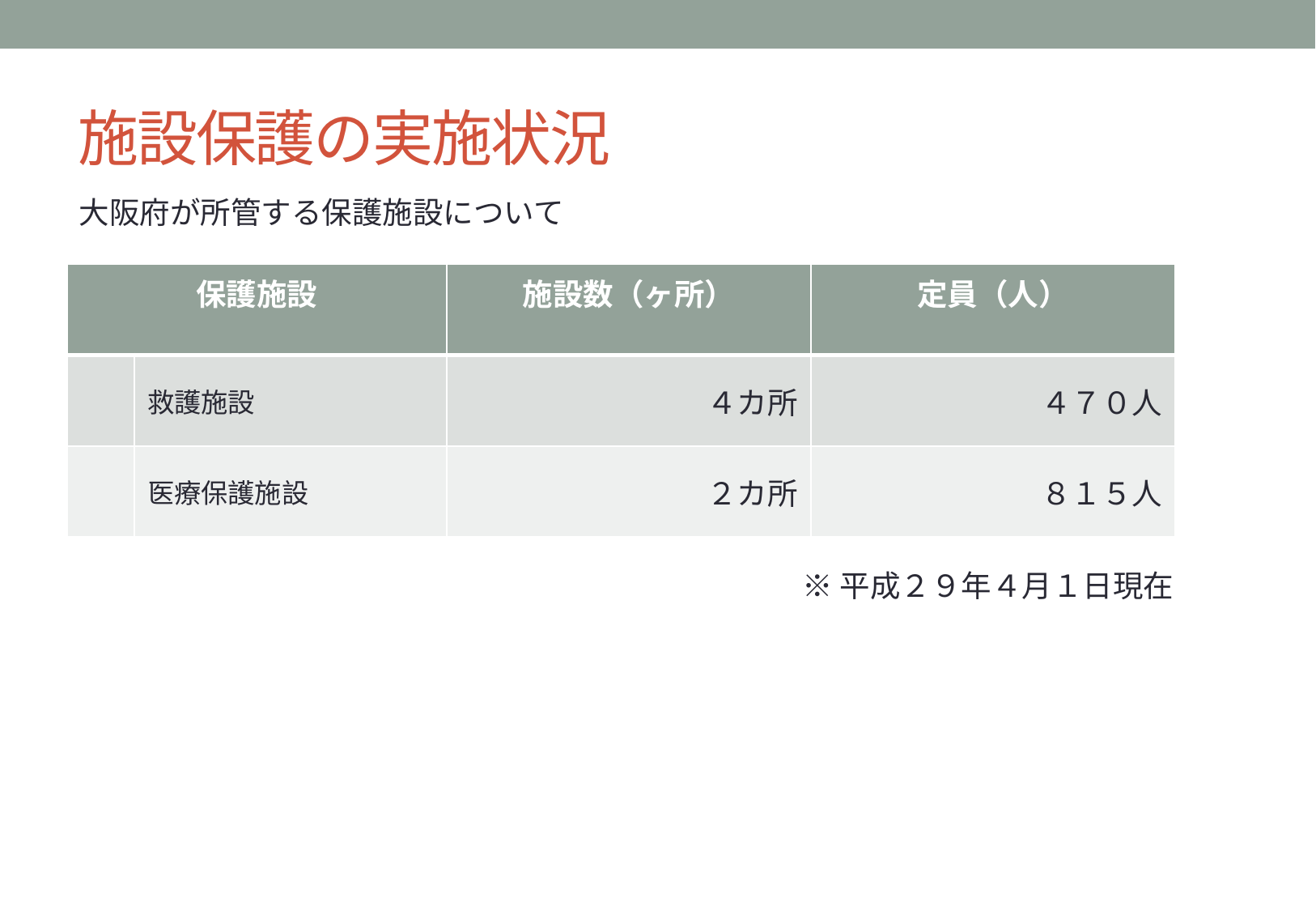

# 施設保護の実施状況
大阪府が所管する保護施設について
| 保護施設 |  | 施設数（ヶ所） | 定員（人） |
| --- | --- | --- | --- |
|  | 救護施設 | ４カ所 | ４７０人 |
|  | 医療保護施設 | ２カ所 | ８１５人 |
※平成２９年４月１日現在